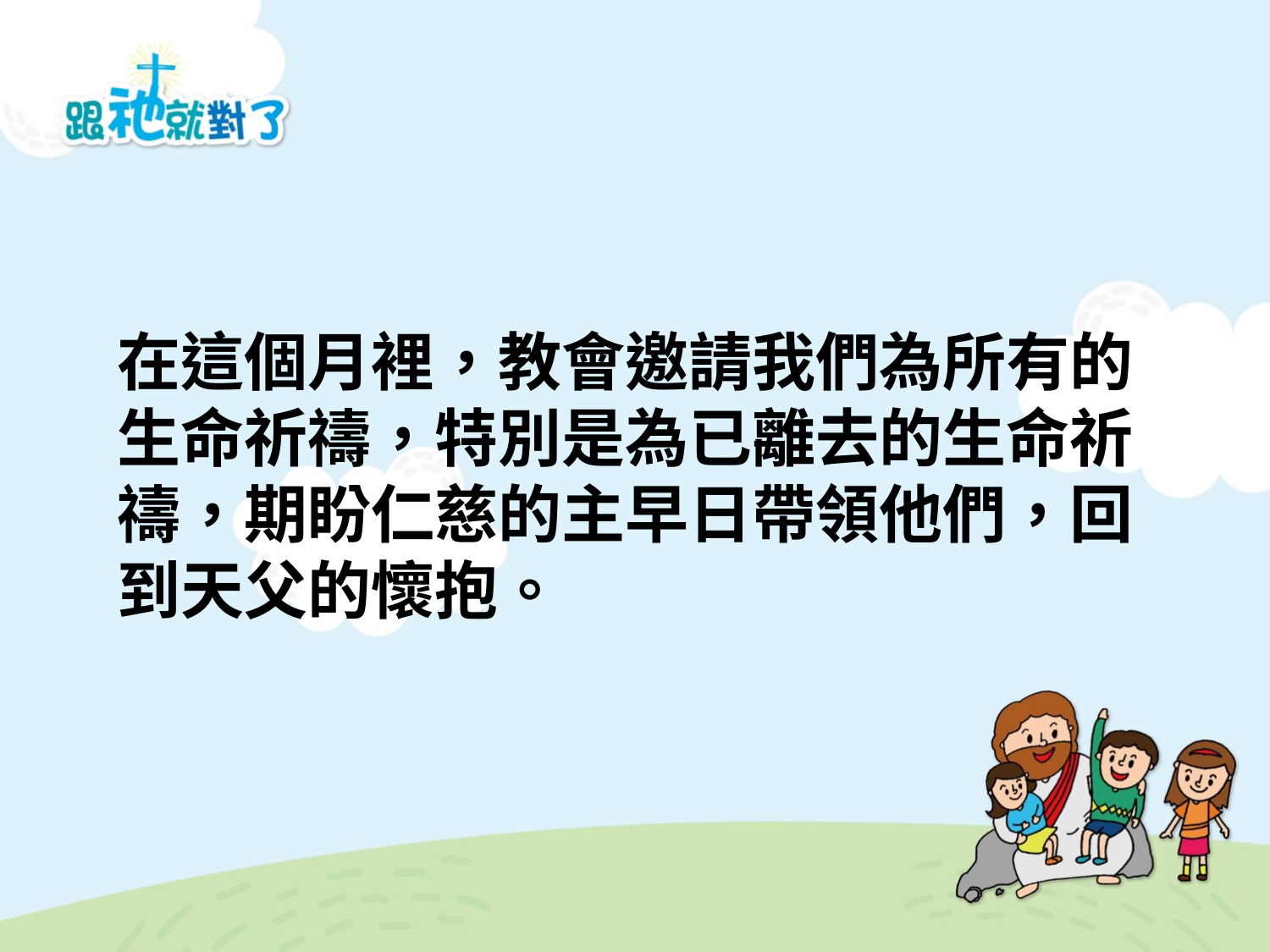

在這個月裡，教會邀請我們為所有的生命祈禱，特別是為已離去的生命祈禱，期盼仁慈的主早日帶領他們，回到天父的懷抱。